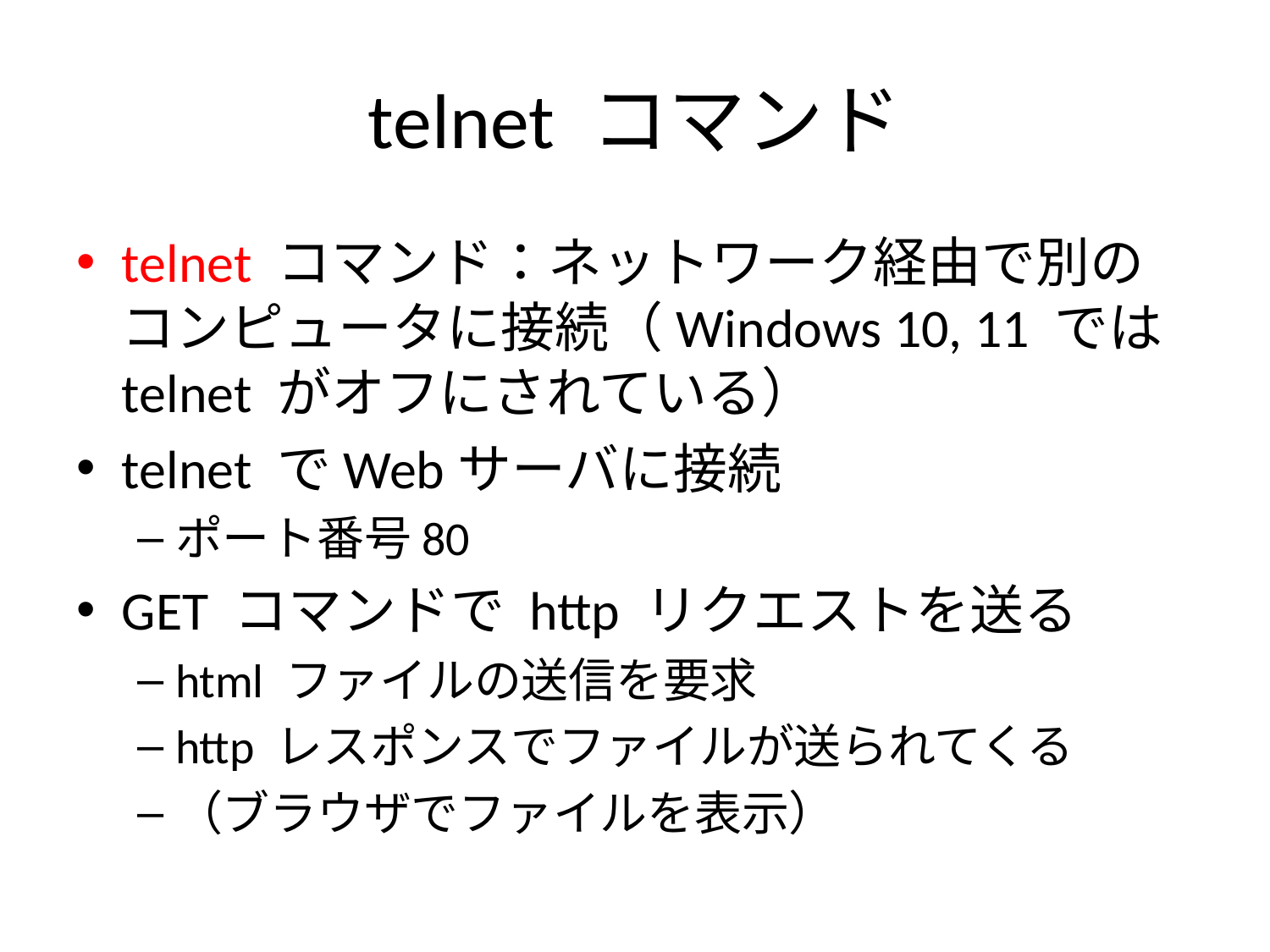

# telnet コマンド
telnet コマンド：ネットワーク経由で別のコンピュータに接続（Windows 10, 11 では telnet がオフにされている）
telnet でWebサーバに接続
ポート番号80
GET コマンドで http リクエストを送る
html ファイルの送信を要求
http レスポンスでファイルが送られてくる
（ブラウザでファイルを表示）